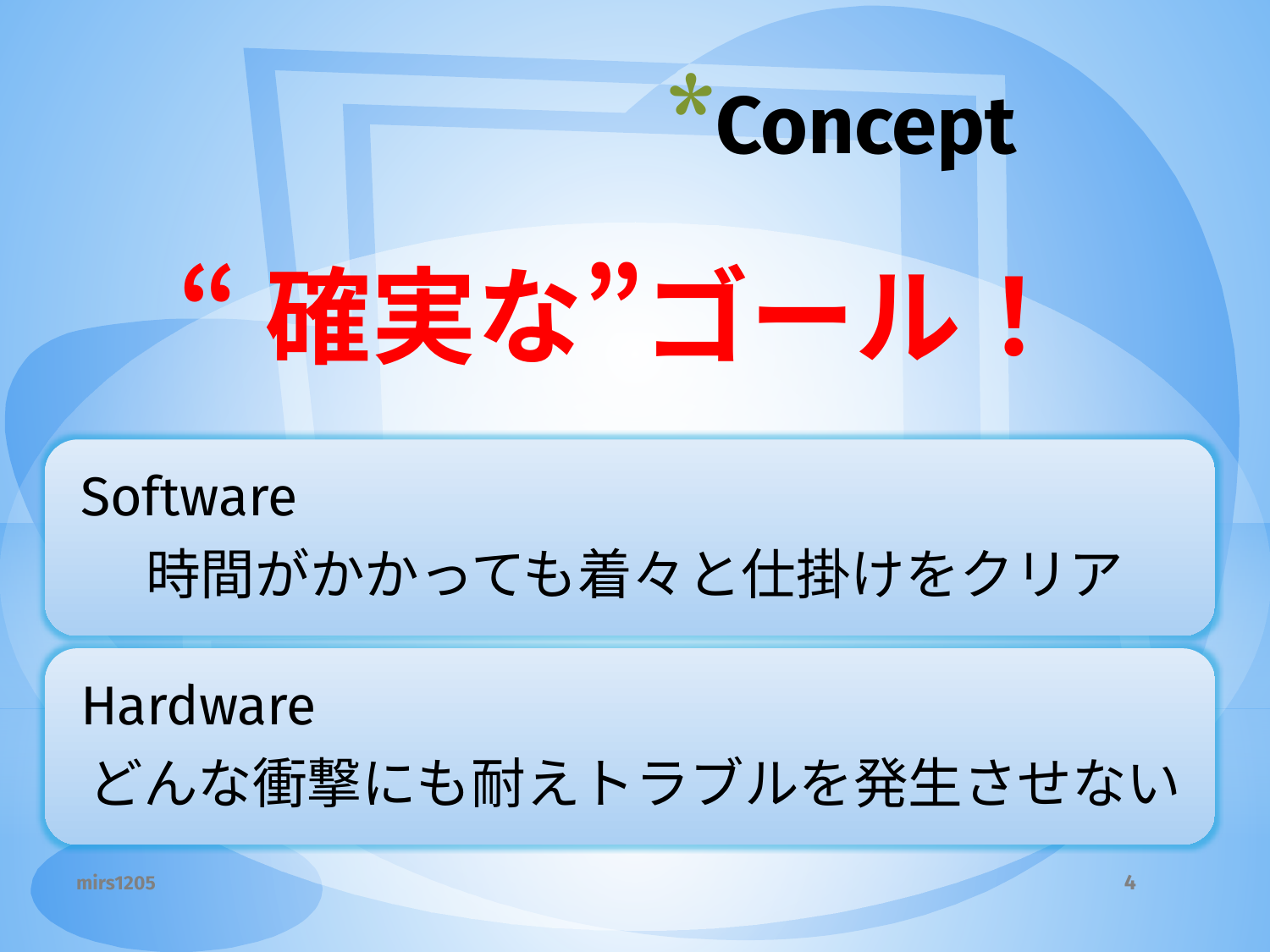

# Concept
“確実な”ゴール！

Software
時間がかかっても着々と仕掛けをクリア
Hardware
どんな衝撃にも耐えトラブルを発生させない
4
mirs1205